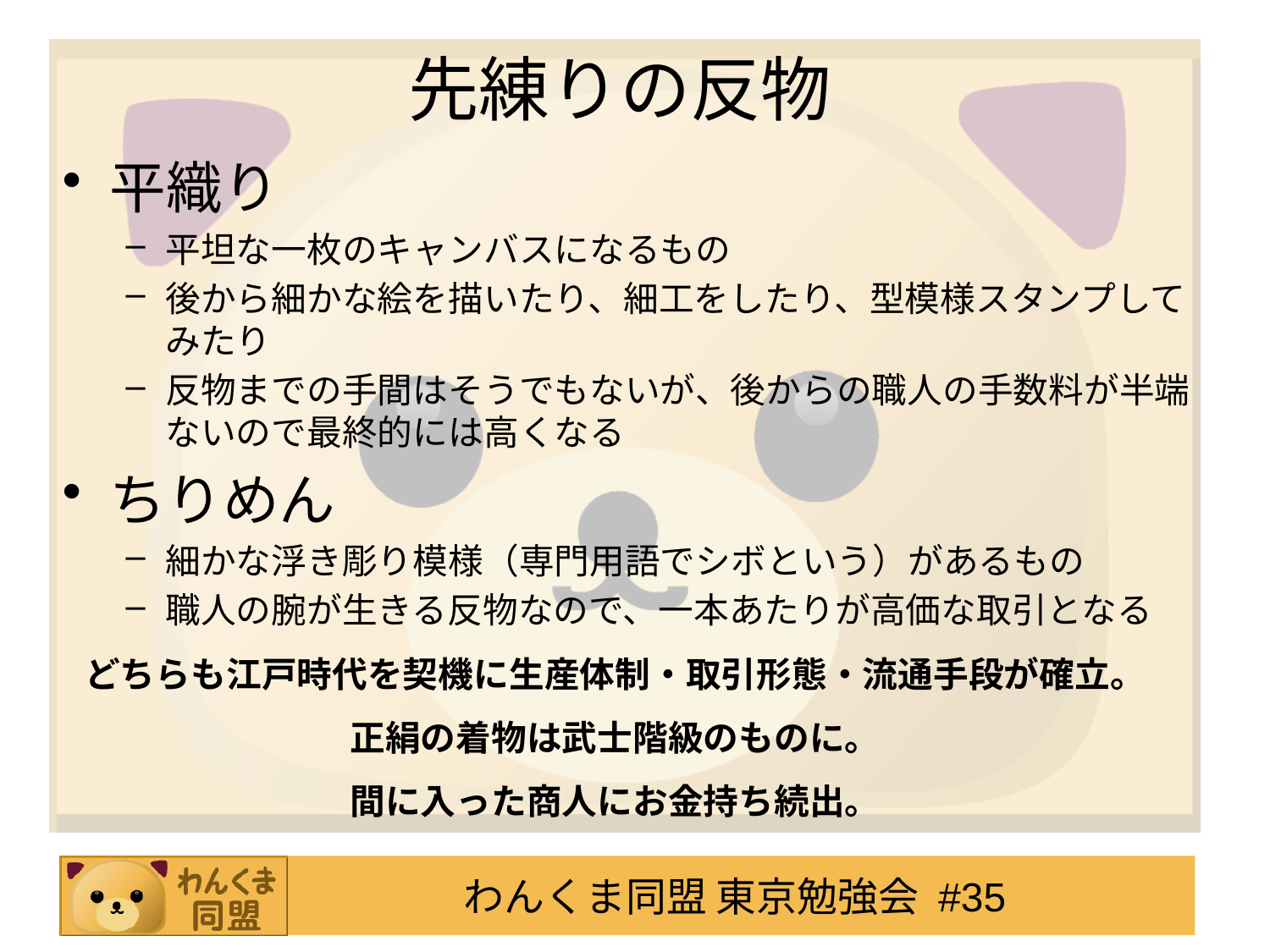

# 先練りの反物
平織り
平坦な一枚のキャンバスになるもの
後から細かな絵を描いたり、細工をしたり、型模様スタンプしてみたり
反物までの手間はそうでもないが、後からの職人の手数料が半端ないので最終的には高くなる
ちりめん
細かな浮き彫り模様（専門用語でシボという）があるもの
職人の腕が生きる反物なので、一本あたりが高価な取引となる
どちらも江戸時代を契機に生産体制・取引形態・流通手段が確立。
正絹の着物は武士階級のものに。
間に入った商人にお金持ち続出。